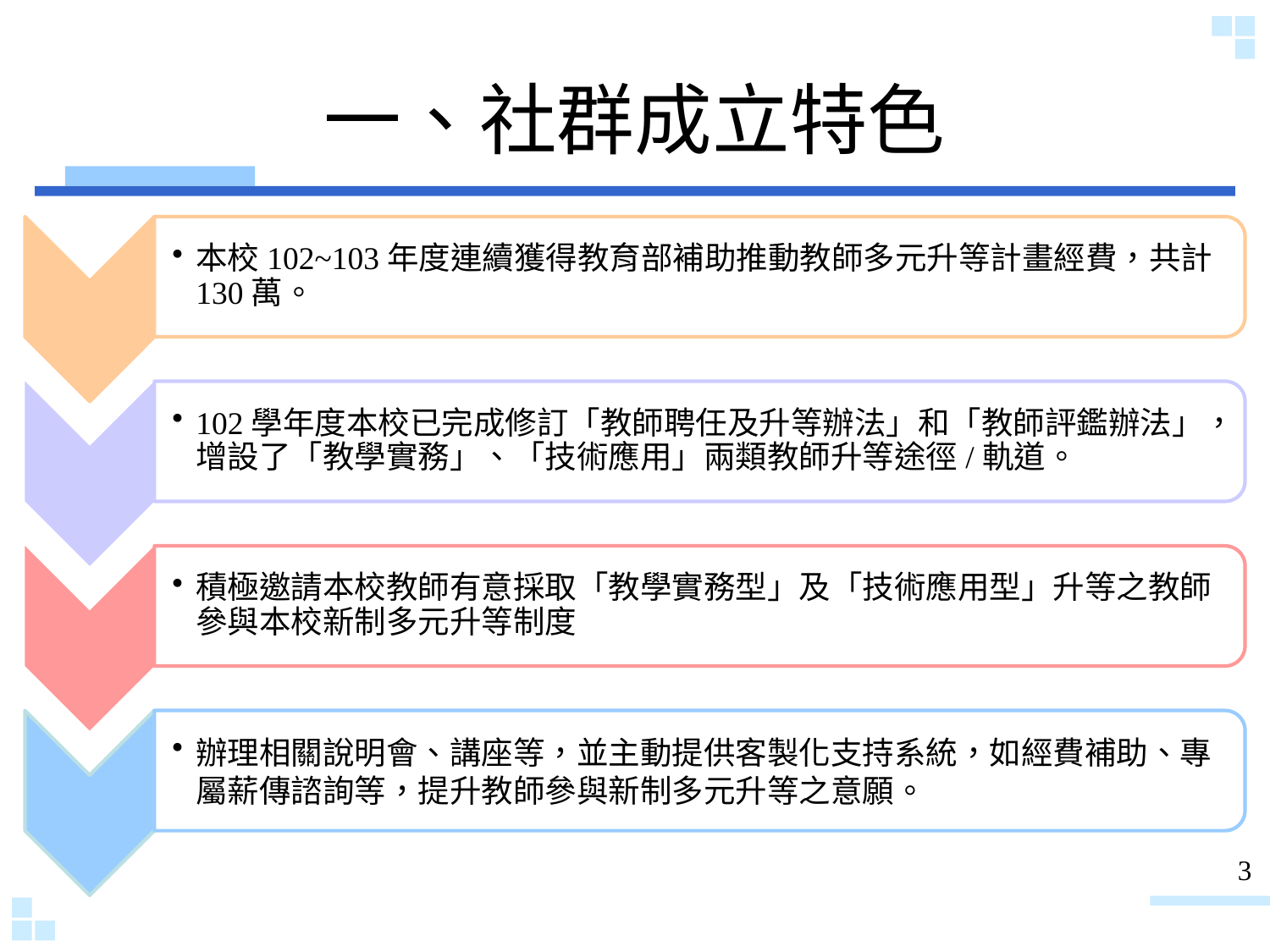

# 一、社群成立特色

本校102~103年度連續獲得教育部補助推動教師多元升等計畫經費，共計130萬。

102學年度本校已完成修訂「教師聘任及升等辦法」和「教師評鑑辦法」，增設了「教學實務」、「技術應用」兩類教師升等途徑/軌道。

積極邀請本校教師有意採取「教學實務型」及「技術應用型」升等之教師參與本校新制多元升等制度

辦理相關說明會、講座等，並主動提供客製化支持系統，如經費補助、專屬薪傳諮詢等，提升教師參與新制多元升等之意願。
3